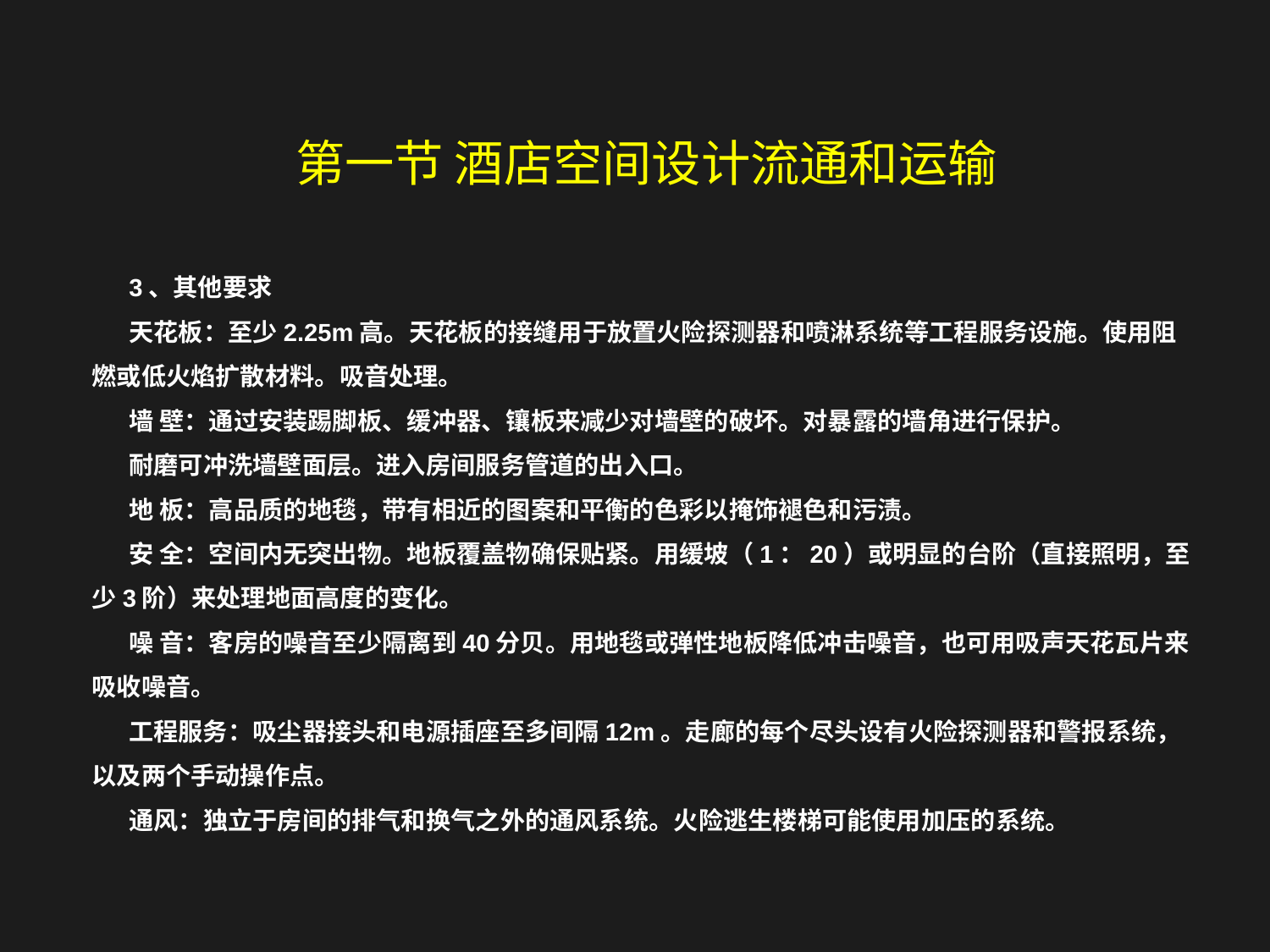

第一节 酒店空间设计流通和运输
3、其他要求
天花板：至少2.25m高。天花板的接缝用于放置火险探测器和喷淋系统等工程服务设施。使用阻燃或低火焰扩散材料。吸音处理。
墙 壁：通过安装踢脚板、缓冲器、镶板来减少对墙壁的破坏。对暴露的墙角进行保护。
耐磨可冲洗墙壁面层。进入房间服务管道的出入口。
地 板：高品质的地毯，带有相近的图案和平衡的色彩以掩饰褪色和污渍。
安 全：空间内无突出物。地板覆盖物确保贴紧。用缓坡（1：20）或明显的台阶（直接照明，至少3阶）来处理地面高度的变化。
噪 音：客房的噪音至少隔离到40分贝。用地毯或弹性地板降低冲击噪音，也可用吸声天花瓦片来吸收噪音。
工程服务：吸尘器接头和电源插座至多间隔12m。走廊的每个尽头设有火险探测器和警报系统，以及两个手动操作点。
通风：独立于房间的排气和换气之外的通风系统。火险逃生楼梯可能使用加压的系统。